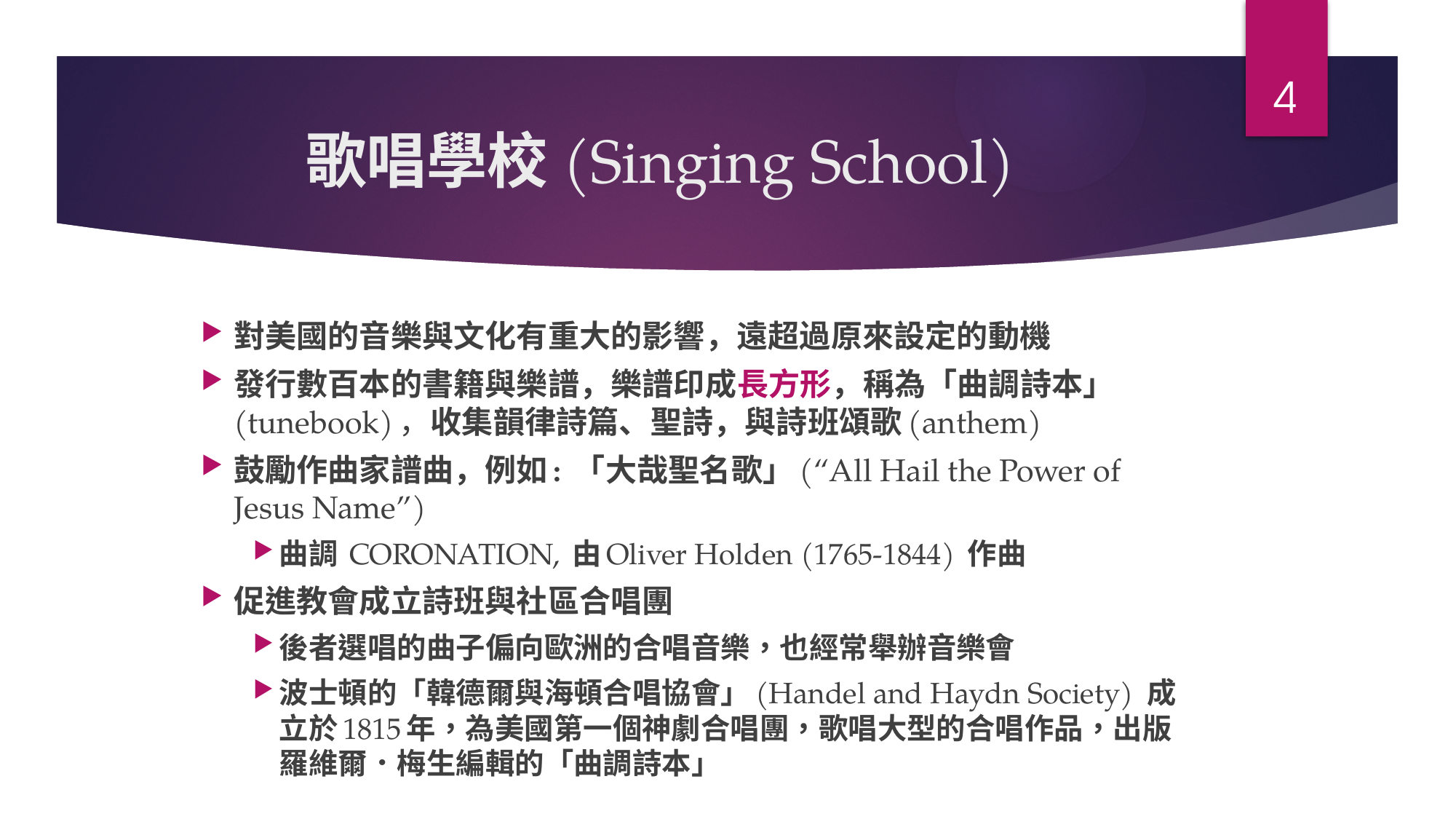

4
# 歌唱學校(Singing School)
對美國的音樂與文化有重大的影響，遠超過原來設定的動機
發行數百本的書籍與樂譜，樂譜印成長方形，稱為「曲調詩本」(tunebook)，收集韻律詩篇、聖詩，與詩班頌歌(anthem)
鼓勵作曲家譜曲，例如: 「大哉聖名歌」(“All Hail the Power of Jesus Name”)
曲調 CORONATION, 由Oliver Holden (1765-1844) 作曲
促進教會成立詩班與社區合唱團
後者選唱的曲子偏向歐洲的合唱音樂，也經常舉辦音樂會
波士頓的「韓德爾與海頓合唱協會」(Handel and Haydn Society) 成立於1815年，為美國第一個神劇合唱團，歌唱大型的合唱作品，出版羅維爾．梅生編輯的「曲調詩本」